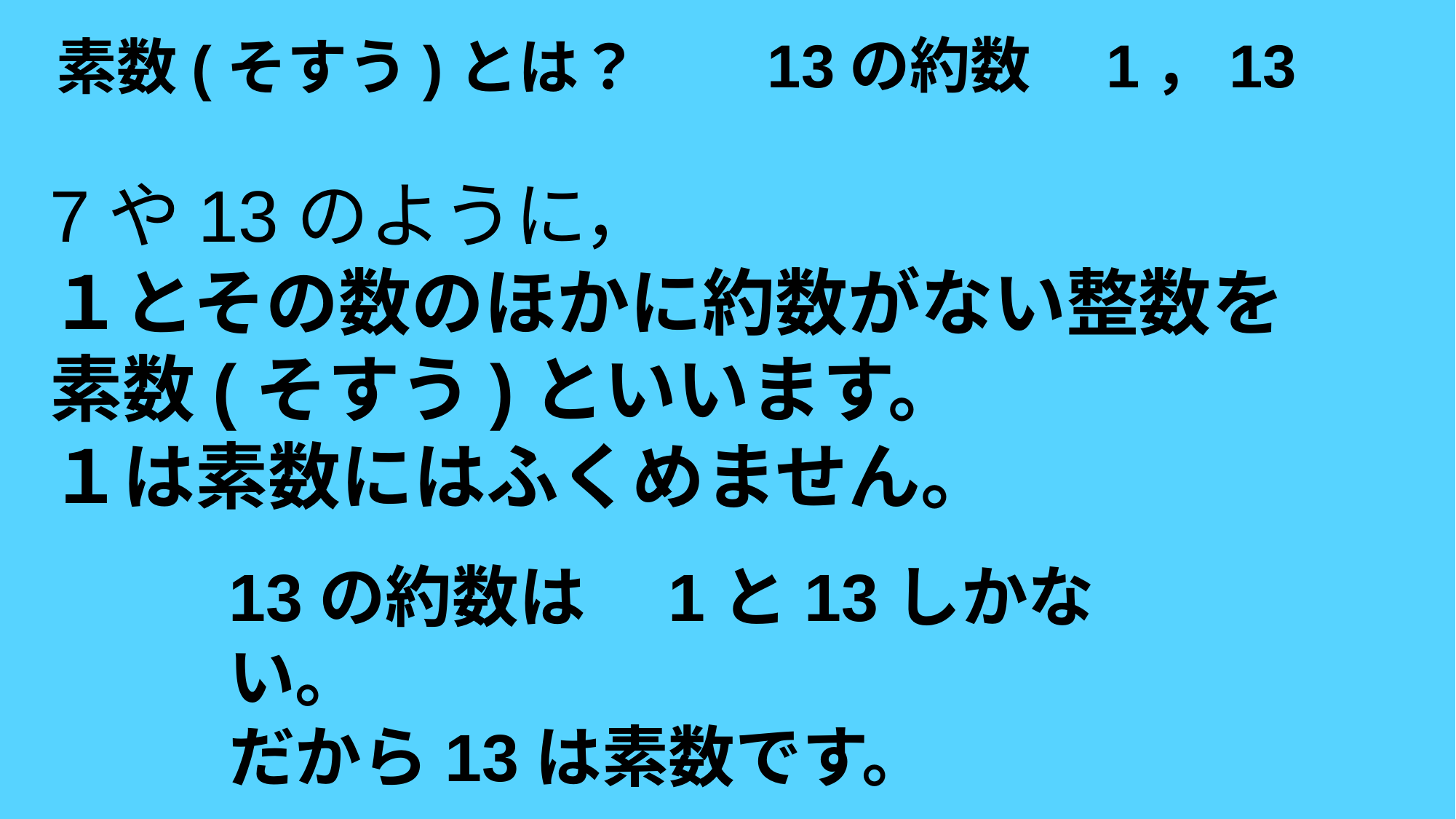

13の約数　1，13
素数(そすう)とは？
7や13のように，
１とその数のほかに約数がない整数を
素数(そすう)といいます。
１は素数にはふくめません。
13の約数は　1と13しかない。
だから13は素数です。